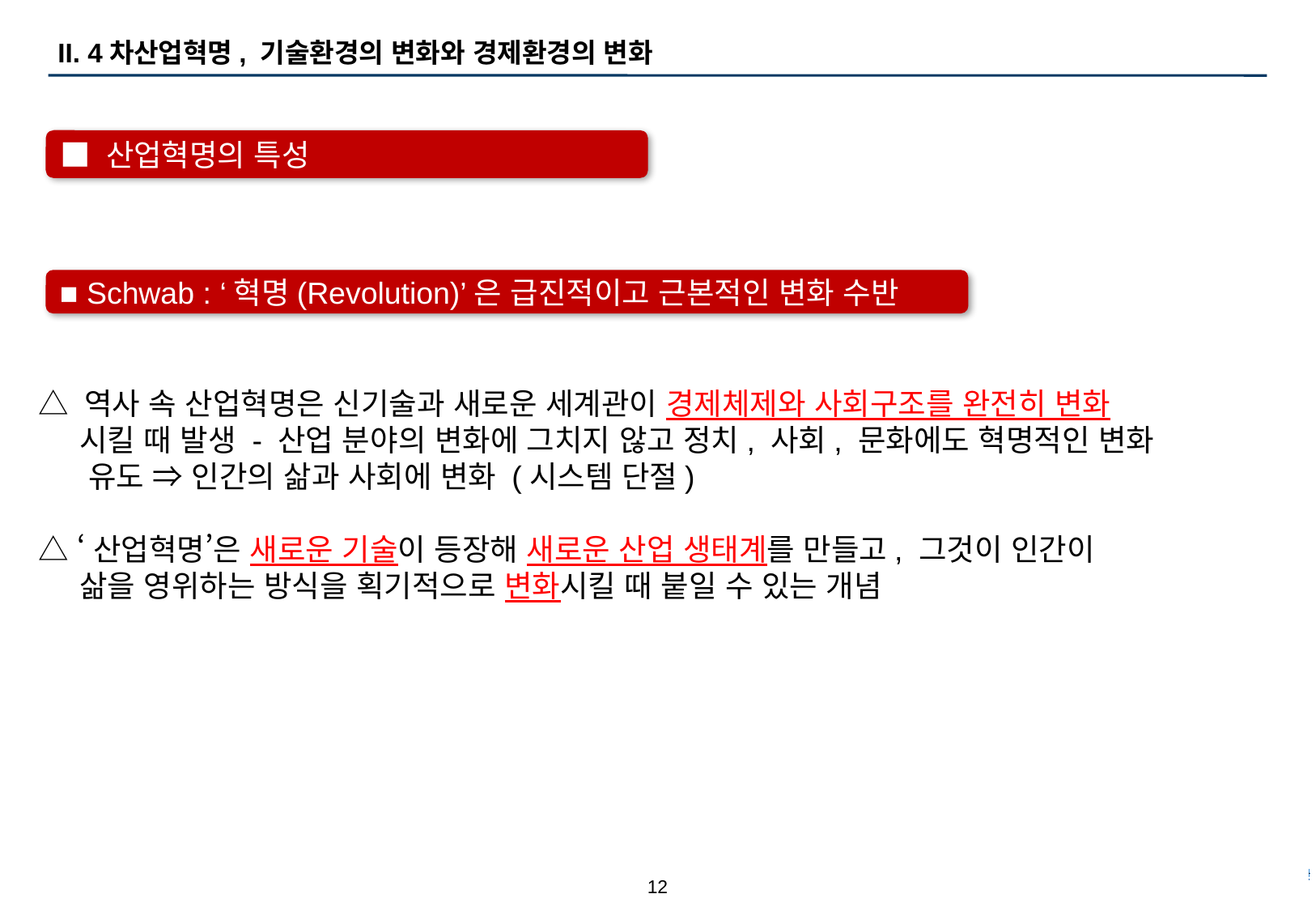

# II. 4차산업혁명, 기술환경의 변화와 경제환경의 변화
■ 산업혁명의 특성
■ Schwab : ‘혁명(Revolution)’은 급진적이고 근본적인 변화 수반
△ 역사 속 산업혁명은 신기술과 새로운 세계관이 경제체제와 사회구조를 완전히 변화
    시킬 때 발생 - 산업 분야의 변화에 그치지 않고 정치, 사회, 문화에도 혁명적인 변화
     유도 ⇒ 인간의 삶과 사회에 변화 (시스템 단절)

△ ‘산업혁명’은 새로운 기술이 등장해 새로운 산업 생태계를 만들고, 그것이 인간이
    삶을 영위하는 방식을 획기적으로 변화시킬 때 붙일 수 있는 개념